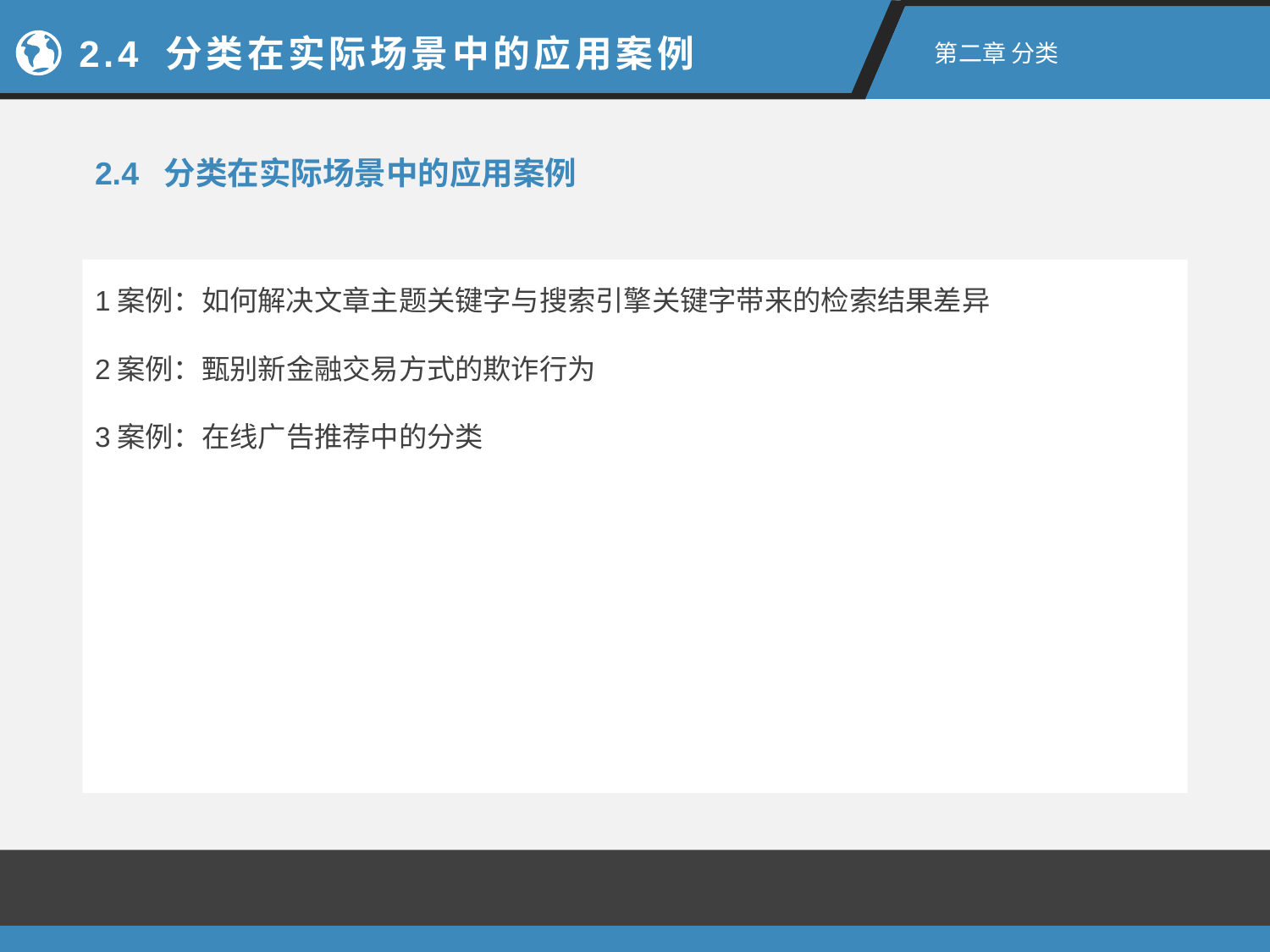

2.4 分类在实际场景中的应用案例

第二章 分类
2.4  分类在实际场景中的应用案例
1案例：如何解决文章主题关键字与搜索引擎关键字带来的检索结果差异
2案例：甄别新金融交易方式的欺诈行为
3案例：在线广告推荐中的分类